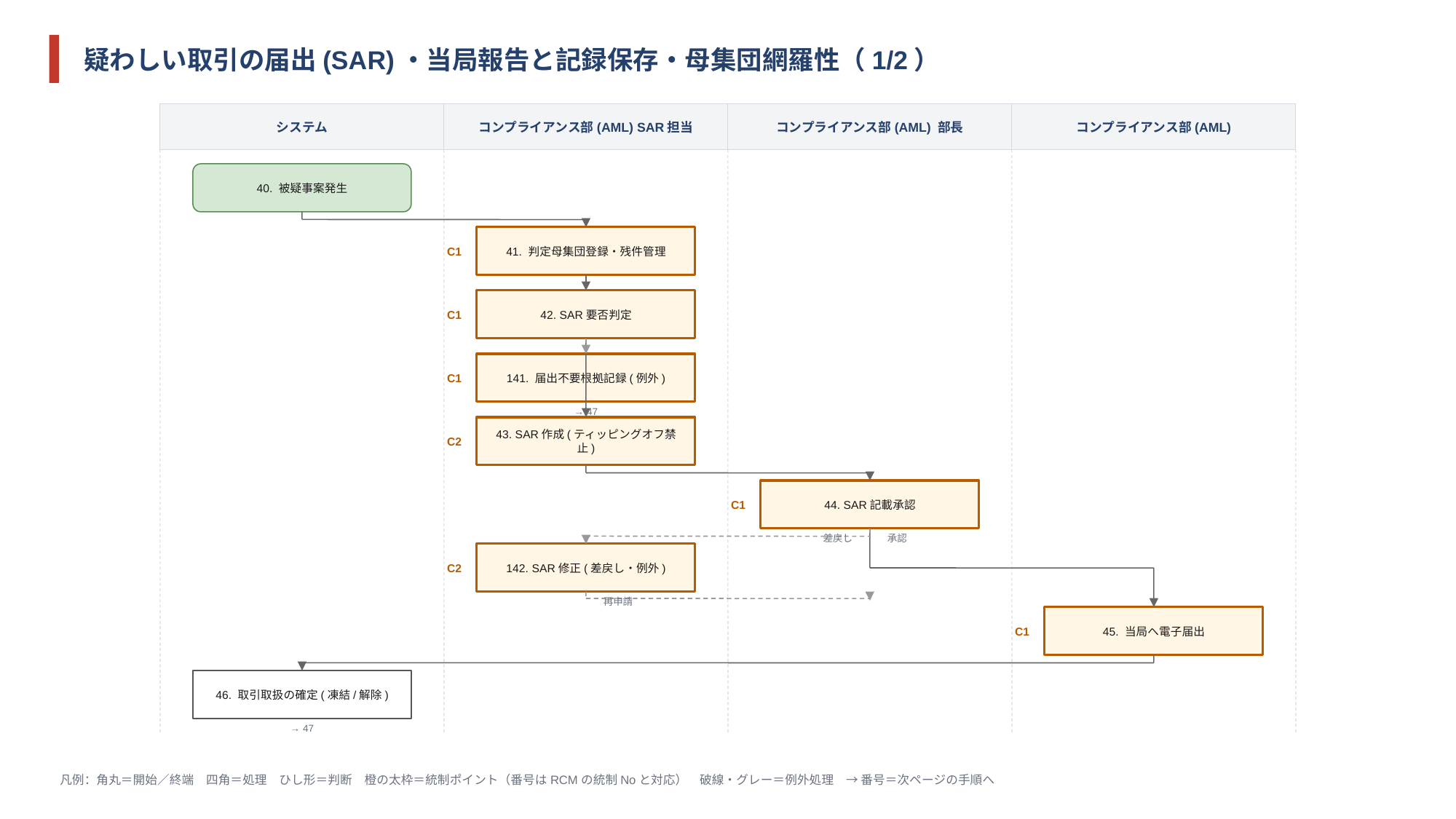

疑わしい取引の届出(SAR)・当局報告と記録保存・母集団網羅性（1/2）

システム

コンプライアンス部(AML) SAR担当

コンプライアンス部(AML) 部長

コンプライアンス部(AML)

40. 被疑事案発生

C1

41. 判定母集団登録・残件管理

C1

42. SAR要否判定

C1

141. 届出不要根拠記録(例外)
→ 47
C2

43. SAR作成(ティッピングオフ禁止)

C1

44. SAR記載承認

差戻し
承認

C2

142. SAR修正(差戻し・例外)

再申請

C1

45. 当局へ電子届出

46. 取引取扱の確定(凍結/解除)
→ 47
凡例：角丸＝開始／終端　四角＝処理　ひし形＝判断　橙の太枠＝統制ポイント（番号はRCMの統制Noと対応）　破線・グレー＝例外処理　→ 番号＝次ページの手順へ